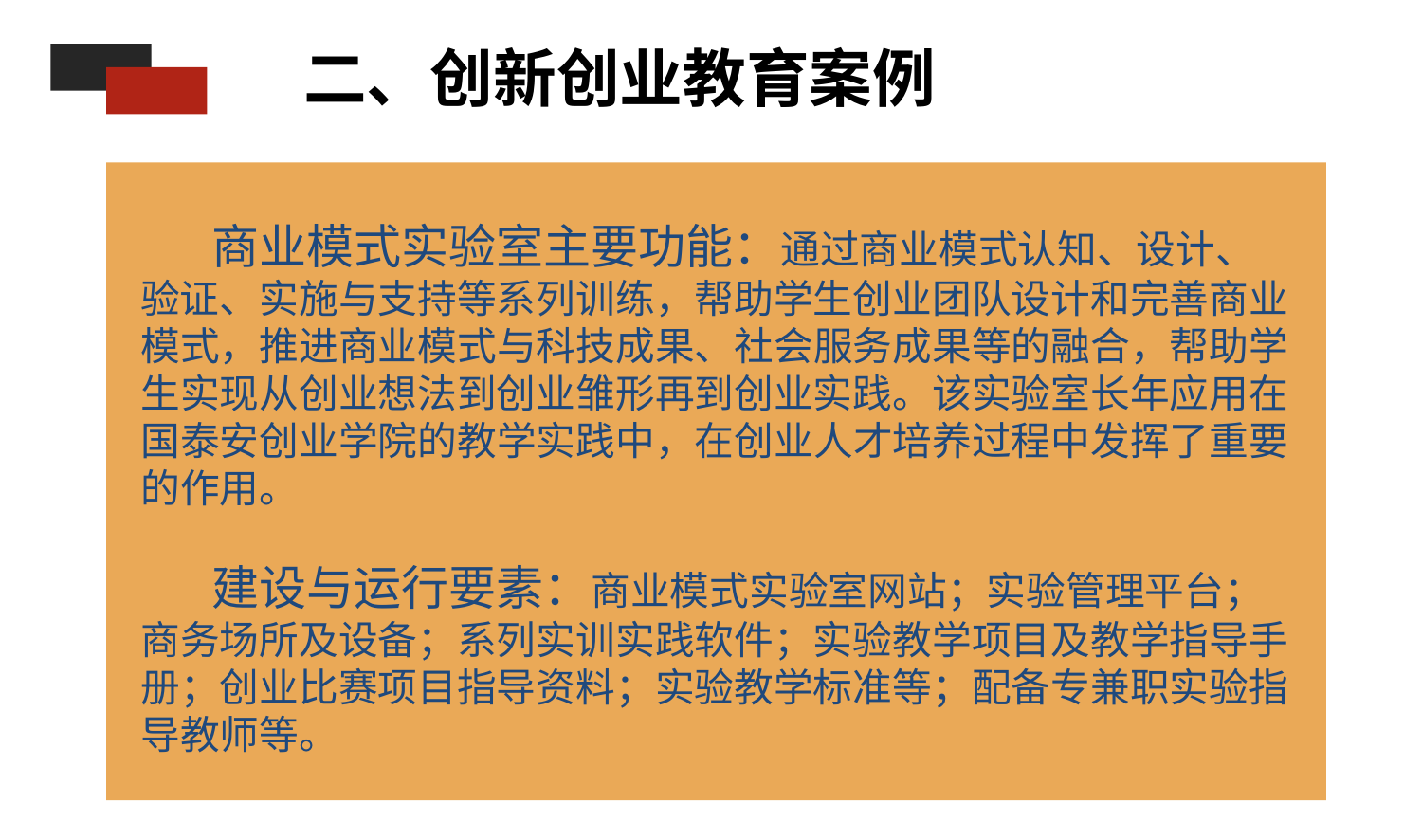

二、创新创业教育案例

商业模式实验室主要功能：通过商业模式认知、设计、验证、实施与支持等系列训练，帮助学生创业团队设计和完善商业模式，推进商业模式与科技成果、社会服务成果等的融合，帮助学生实现从创业想法到创业雏形再到创业实践。该实验室长年应用在国泰安创业学院的教学实践中，在创业人才培养过程中发挥了重要的作用。

建设与运行要素：商业模式实验室网站；实验管理平台；商务场所及设备；系列实训实践软件；实验教学项目及教学指导手册；创业比赛项目指导资料；实验教学标准等；配备专兼职实验指导教师等。